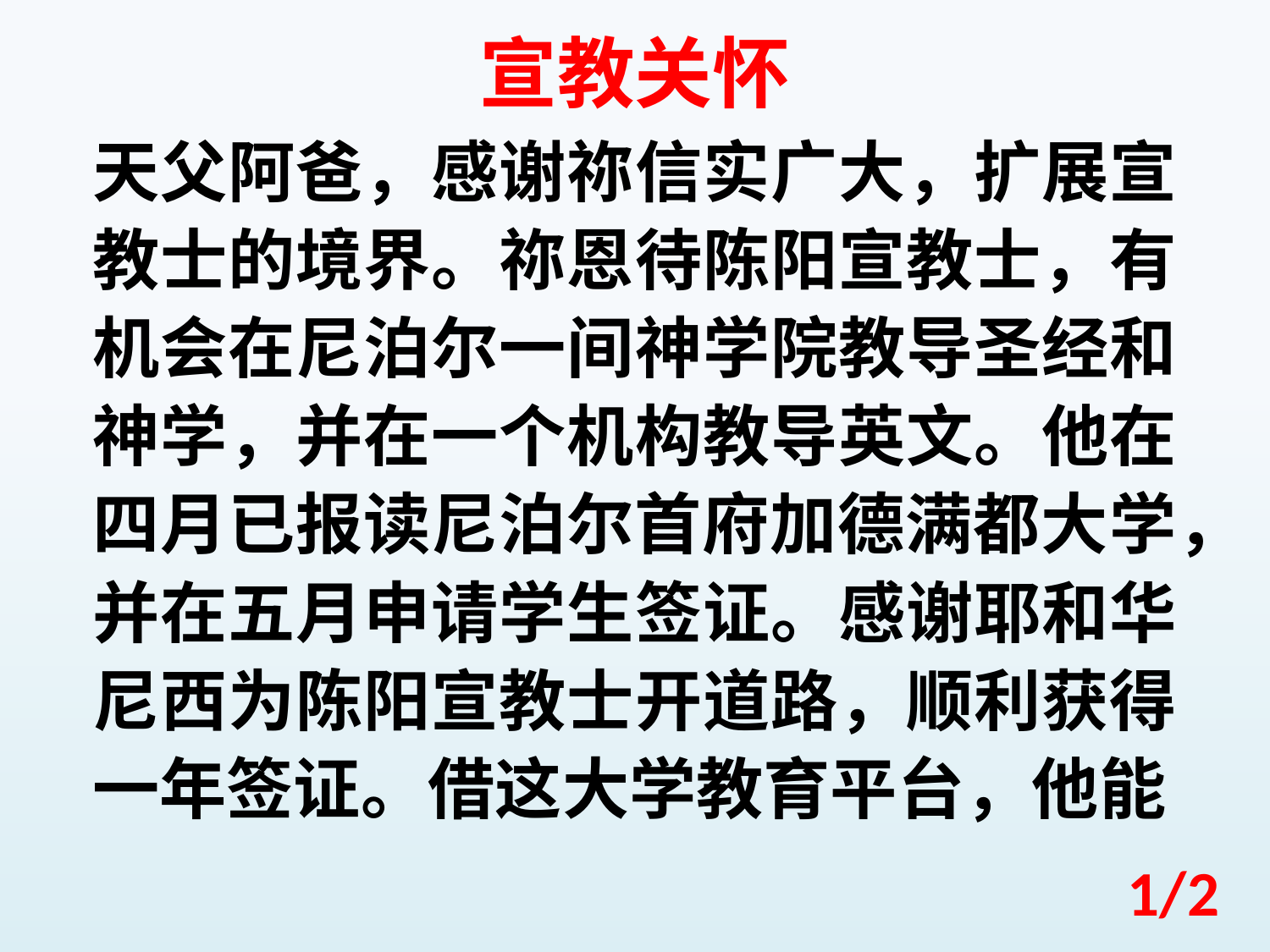

宣教关怀
天父阿爸，感谢祢信实广大，扩展宣教士的境界。祢恩待陈阳宣教士，有机会在尼泊尔一间神学院教导圣经和神学，并在一个机构教导英文。他在四月已报读尼泊尔首府加德满都大学，并在五月申请学生签证。感谢耶和华尼西为陈阳宣教士开道路，顺利获得一年签证。借这大学教育平台，他能
1/2